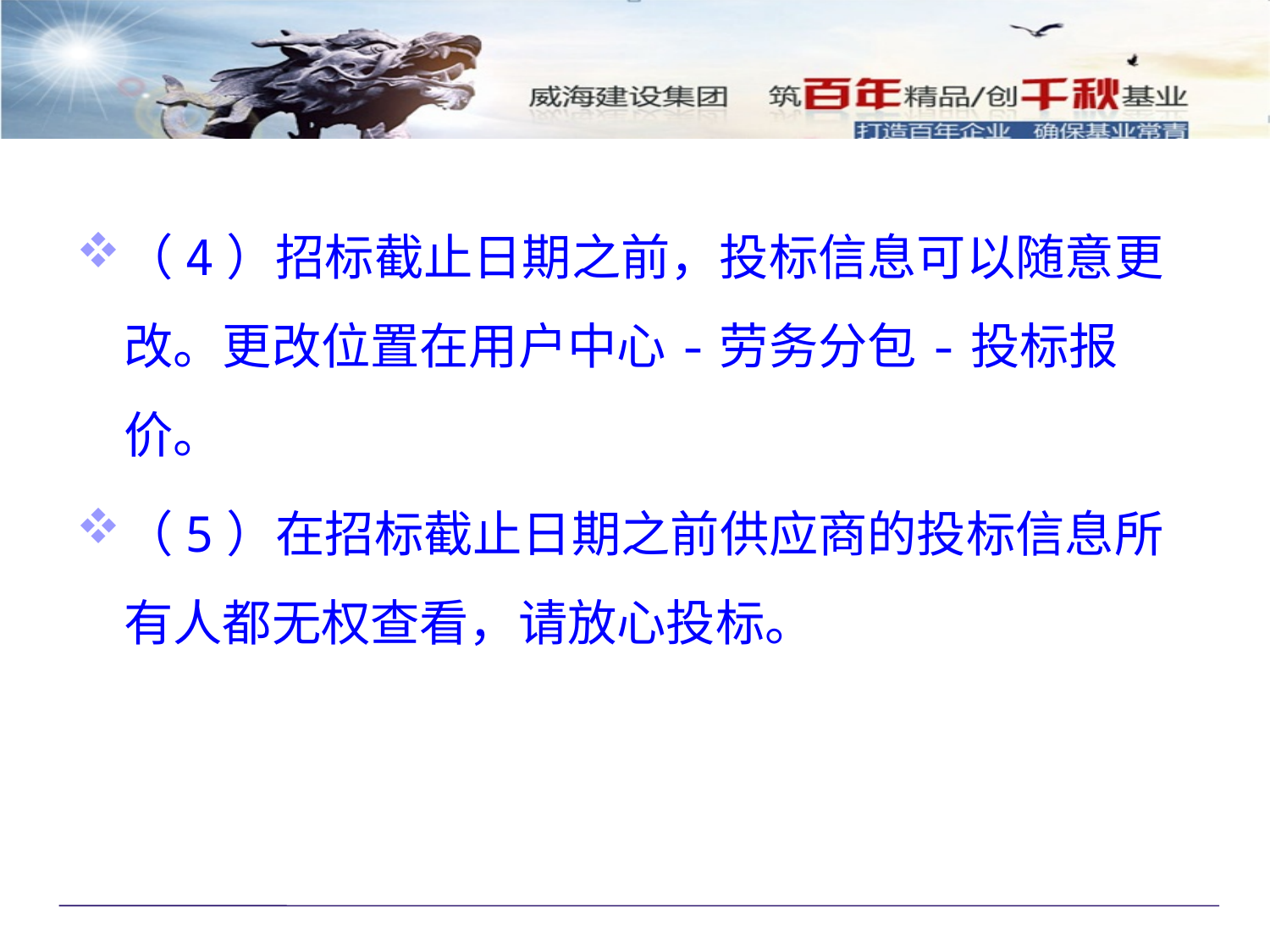

#
（4）招标截止日期之前，投标信息可以随意更改。更改位置在用户中心-劳务分包-投标报价。
（5）在招标截止日期之前供应商的投标信息所有人都无权查看，请放心投标。